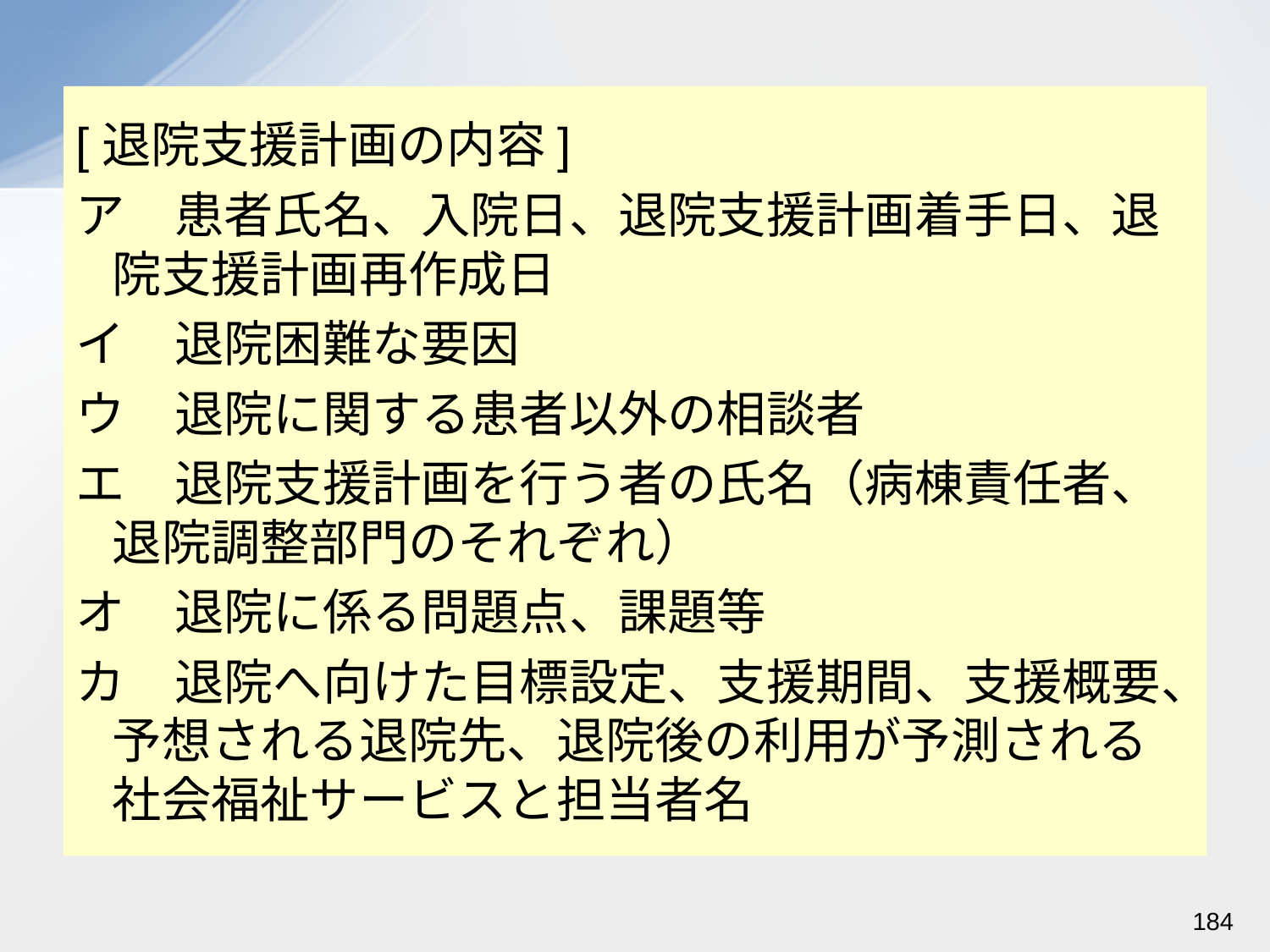

[退院支援計画の内容]
ア　患者氏名、入院日、退院支援計画着手日、退院支援計画再作成日
イ　退院困難な要因
ウ　退院に関する患者以外の相談者
エ　退院支援計画を行う者の氏名（病棟責任者、退院調整部門のそれぞれ）
オ　退院に係る問題点、課題等
カ　退院へ向けた目標設定、支援期間、支援概要、予想される退院先、退院後の利用が予測される社会福祉サービスと担当者名
184